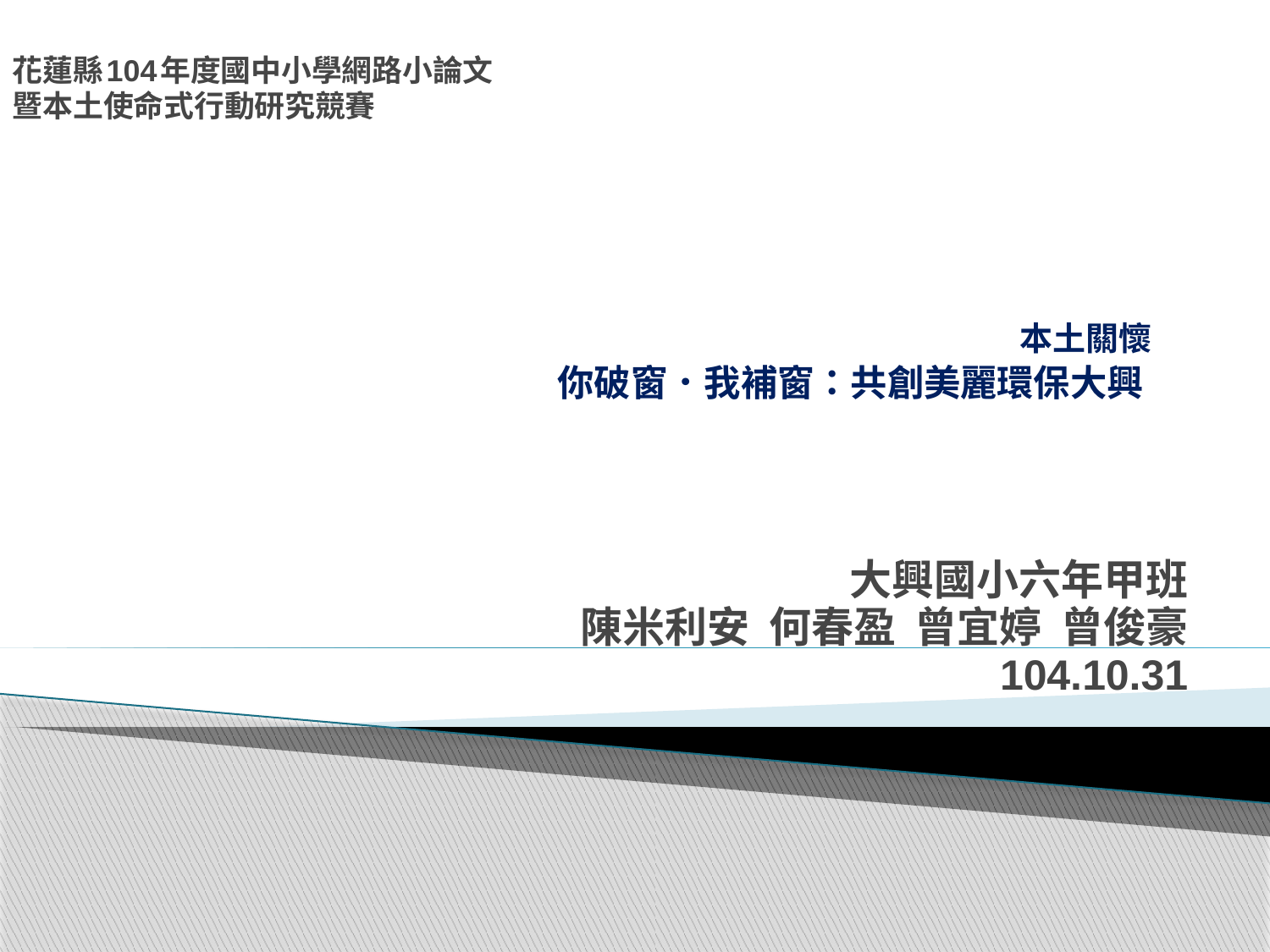

花蓮縣104年度國中小學網路小論文
暨本土使命式行動研究競賽
# 本土關懷 你破窗．我補窗：共創美麗環保大興

大興國小六年甲班
陳米利安  何春盈  曾宜婷  曾俊豪
104.10.31